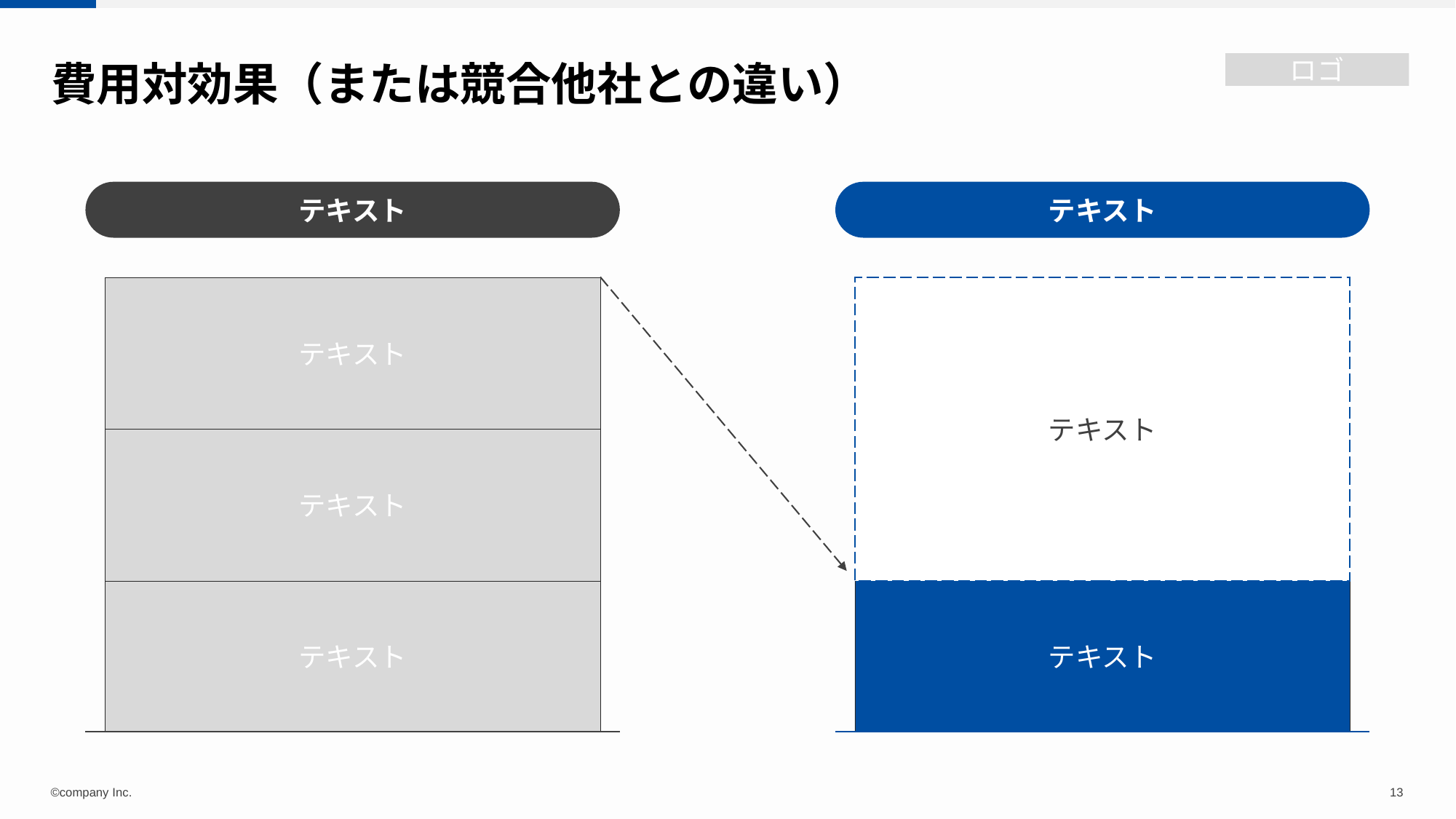

費用対効果（または競合他社との違い）
テキスト
テキスト
テキスト
テキスト
テキスト
テキスト
テキスト